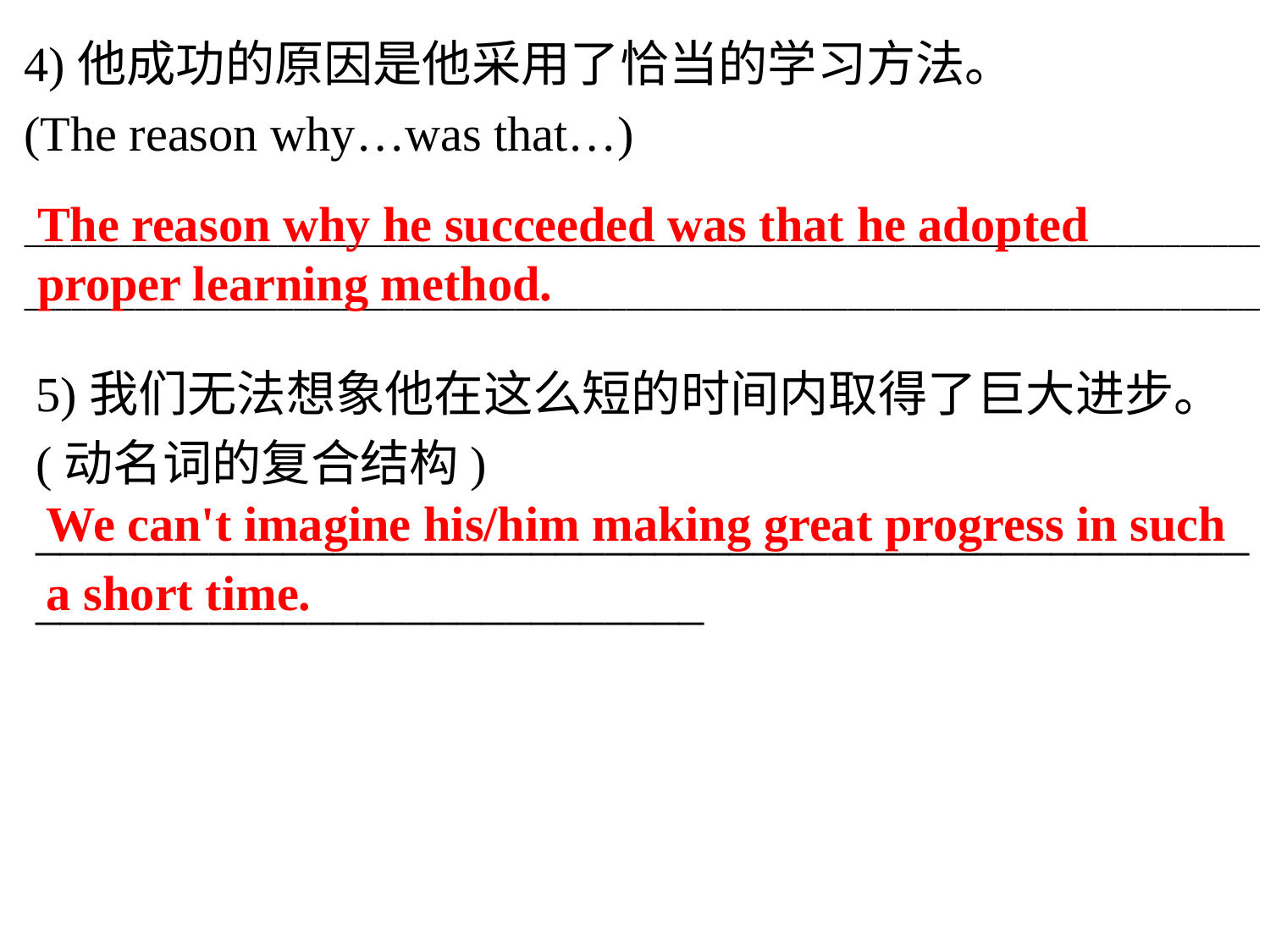

4)他成功的原因是他采用了恰当的学习方法。
(The reason why…was that…)

______________________________________________________________________________
______________________________________________________________________________
The reason why he succeeded was that he adopted proper learning method.
5)我们无法想象他在这么短的时间内取得了巨大进步。
(动名词的复合结构)
_________________________________________________
___________________________

We can't imagine his/him making great progress in such
a short time.